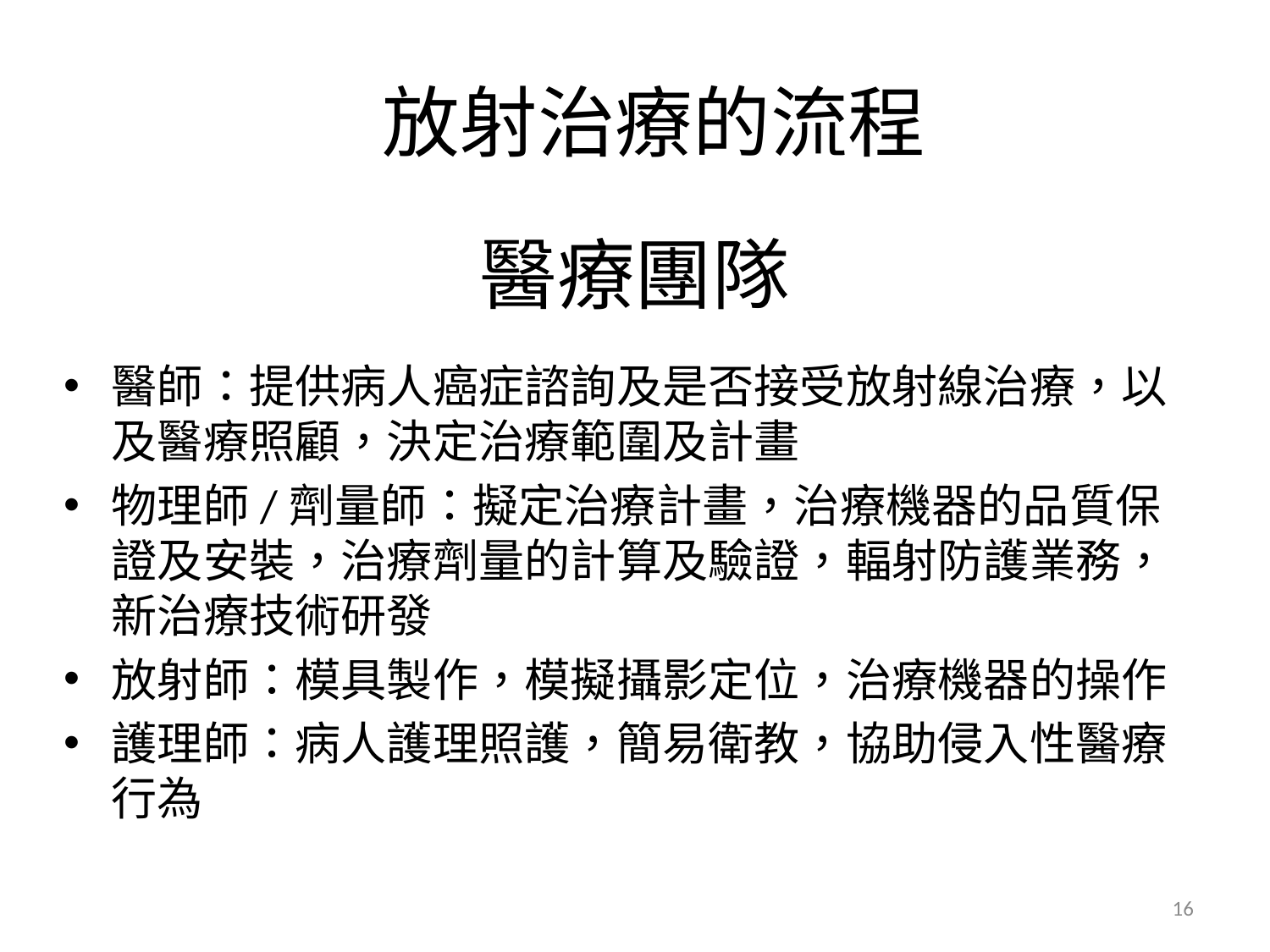

放射治療的流程
# 醫療團隊
醫師：提供病人癌症諮詢及是否接受放射線治療，以及醫療照顧，決定治療範圍及計畫
物理師/劑量師：擬定治療計畫，治療機器的品質保證及安裝，治療劑量的計算及驗證，輻射防護業務，新治療技術研發
放射師：模具製作，模擬攝影定位，治療機器的操作
護理師：病人護理照護，簡易衛教，協助侵入性醫療行為
16